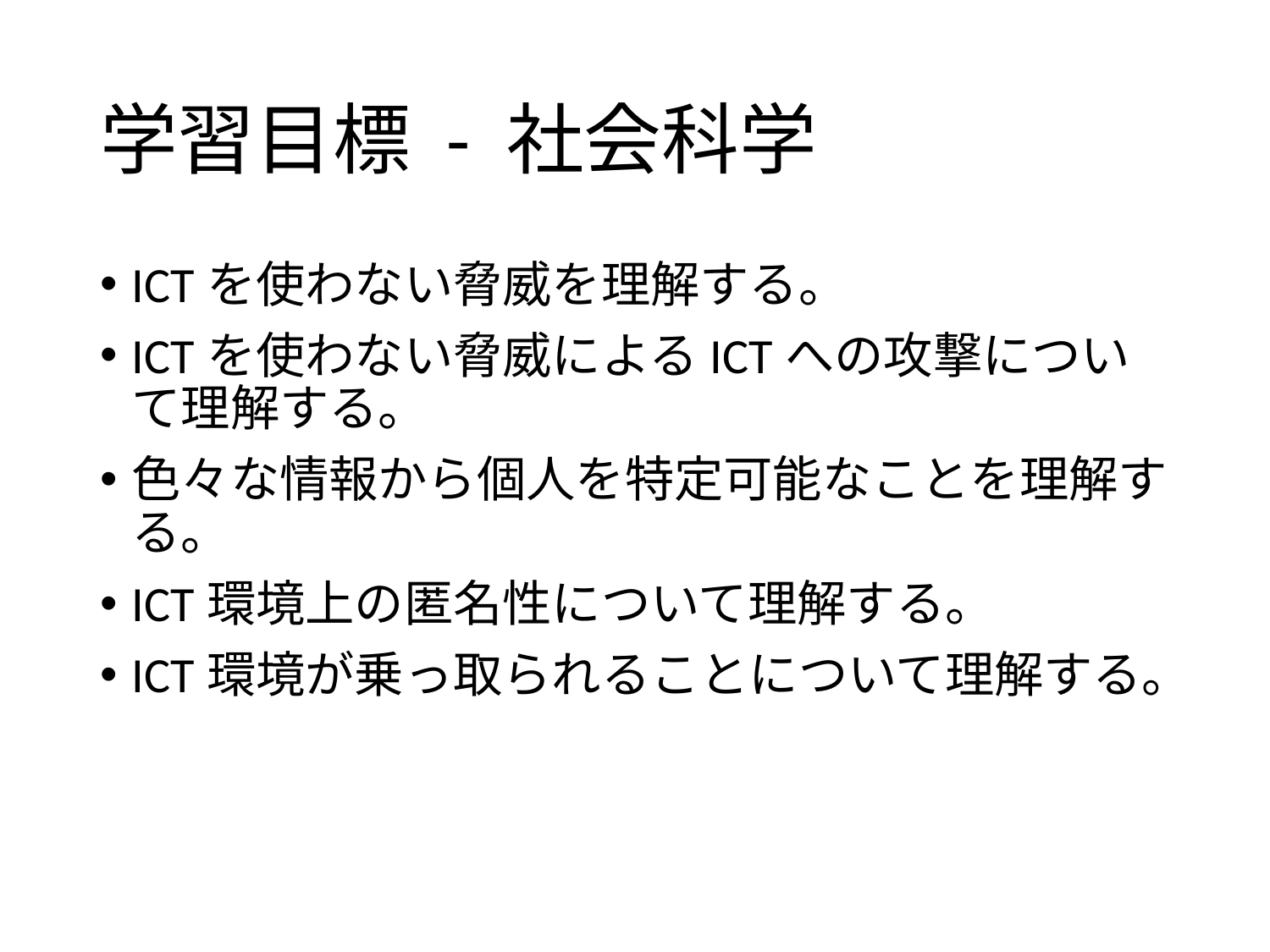

# 学習目標 - 社会科学
ICTを使わない脅威を理解する。
ICTを使わない脅威によるICTへの攻撃について理解する。
色々な情報から個人を特定可能なことを理解する。
ICT環境上の匿名性について理解する。
ICT環境が乗っ取られることについて理解する。